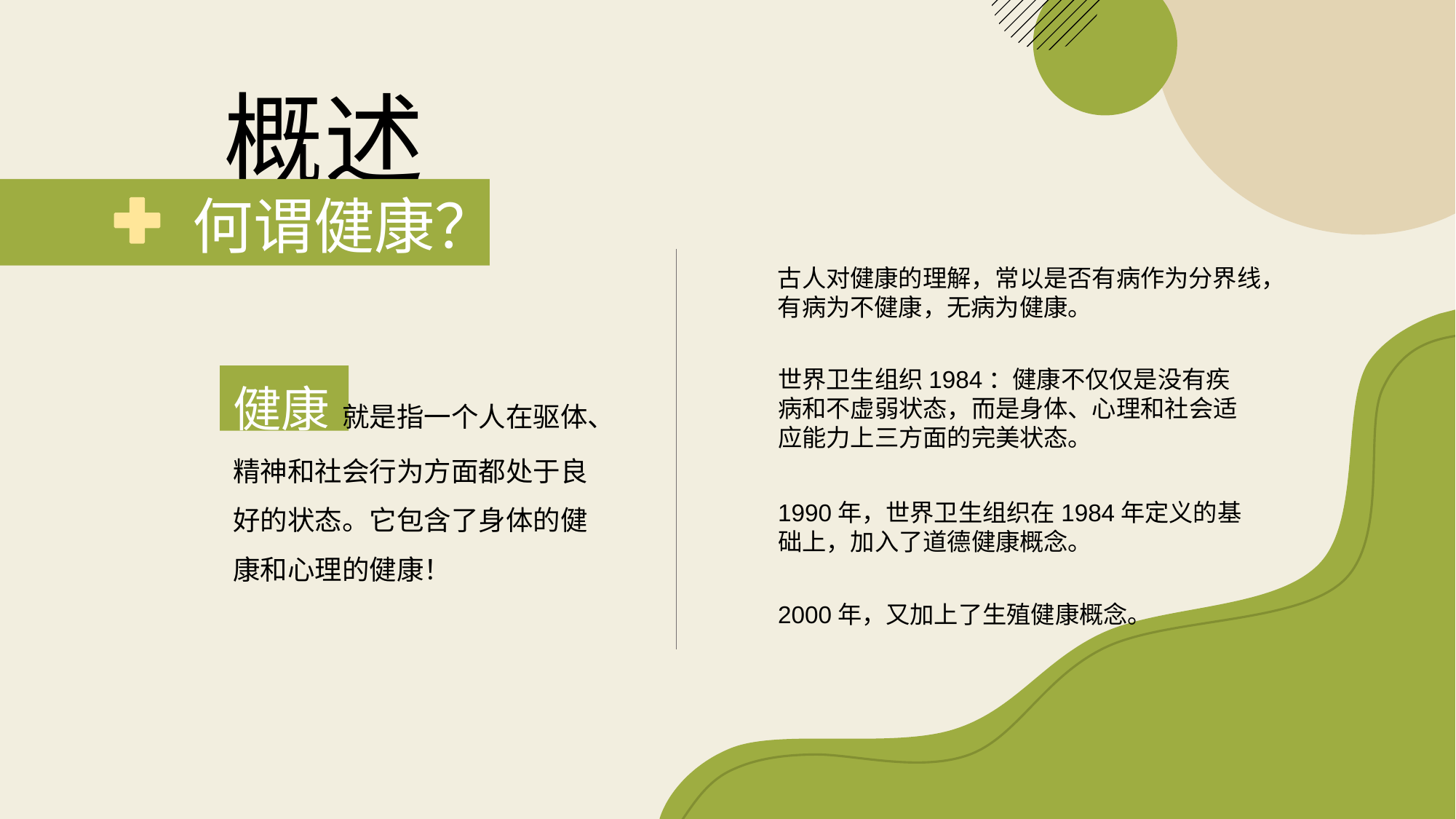

概述

何谓健康？

古人对健康的理解，常以是否有病作为分界线，有病为不健康，无病为健康。

健康 就是指一个人在驱体、精神和社会行为方面都处于良好的状态。它包含了身体的健康和心理的健康！

世界卫生组织1984：健康不仅仅是没有疾病和不虚弱状态，而是身体、心理和社会适应能力上三方面的完美状态。

1990年，世界卫生组织在1984年定义的基础上，加入了道德健康概念。
2000年，又加上了生殖健康概念。